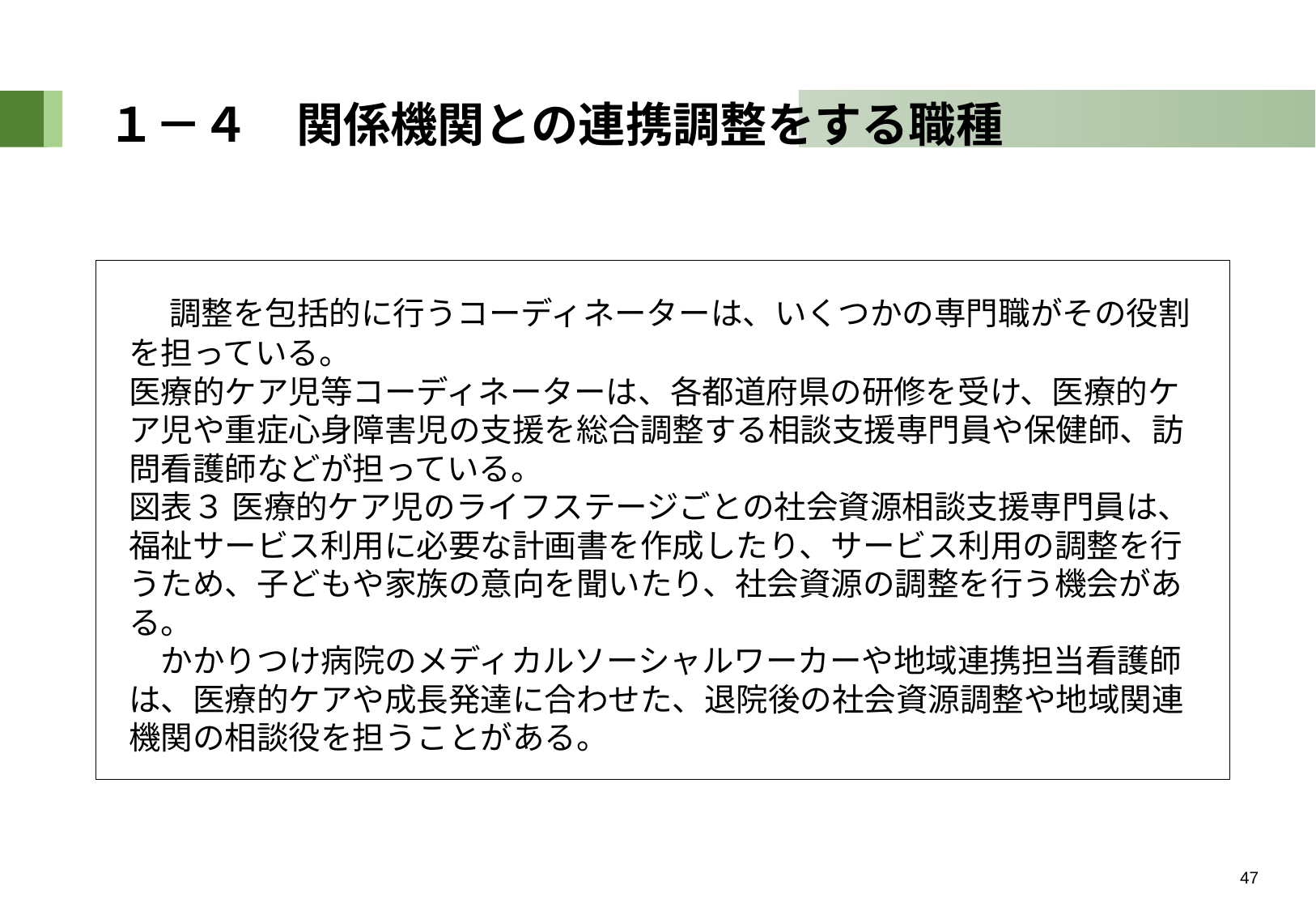

# １－４　関係機関との連携調整をする職種
　調整を包括的に行うコーディネーターは、いくつかの専門職がその役割を担っている。
医療的ケア児等コーディネーターは、各都道府県の研修を受け、医療的ケア児や重症心身障害児の支援を総合調整する相談支援専門員や保健師、訪問看護師などが担っている。
図表３ 医療的ケア児のライフステージごとの社会資源相談支援専門員は、福祉サービス利用に必要な計画書を作成したり、サービス利用の調整を行うため、子どもや家族の意向を聞いたり、社会資源の調整を行う機会がある。
　かかりつけ病院のメディカルソーシャルワーカーや地域連携担当看護師は、医療的ケアや成長発達に合わせた、退院後の社会資源調整や地域関連機関の相談役を担うことがある。
47